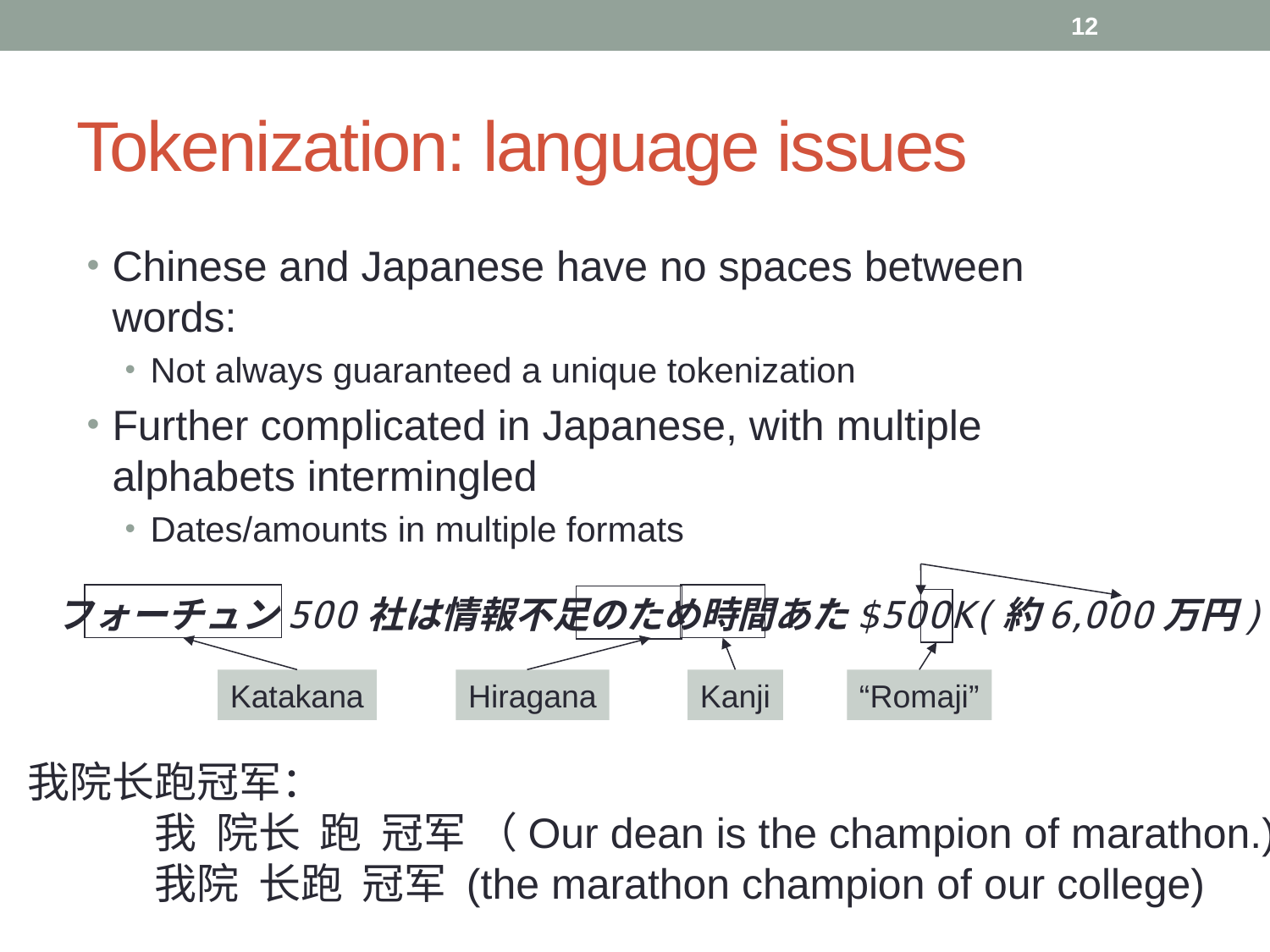

12
# Tokenization: language issues
Chinese and Japanese have no spaces between words:
Not always guaranteed a unique tokenization
Further complicated in Japanese, with multiple alphabets intermingled
Dates/amounts in multiple formats

フォーチュン500社は情報不足のため時間あた$500K(約6,000万円)

Katakana
Hiragana
Kanji
“Romaji”
我院长跑冠军：
	我  院长  跑  冠军 （Our dean is the champion of marathon.)
	我院  长跑  冠军 (the marathon champion of our college)